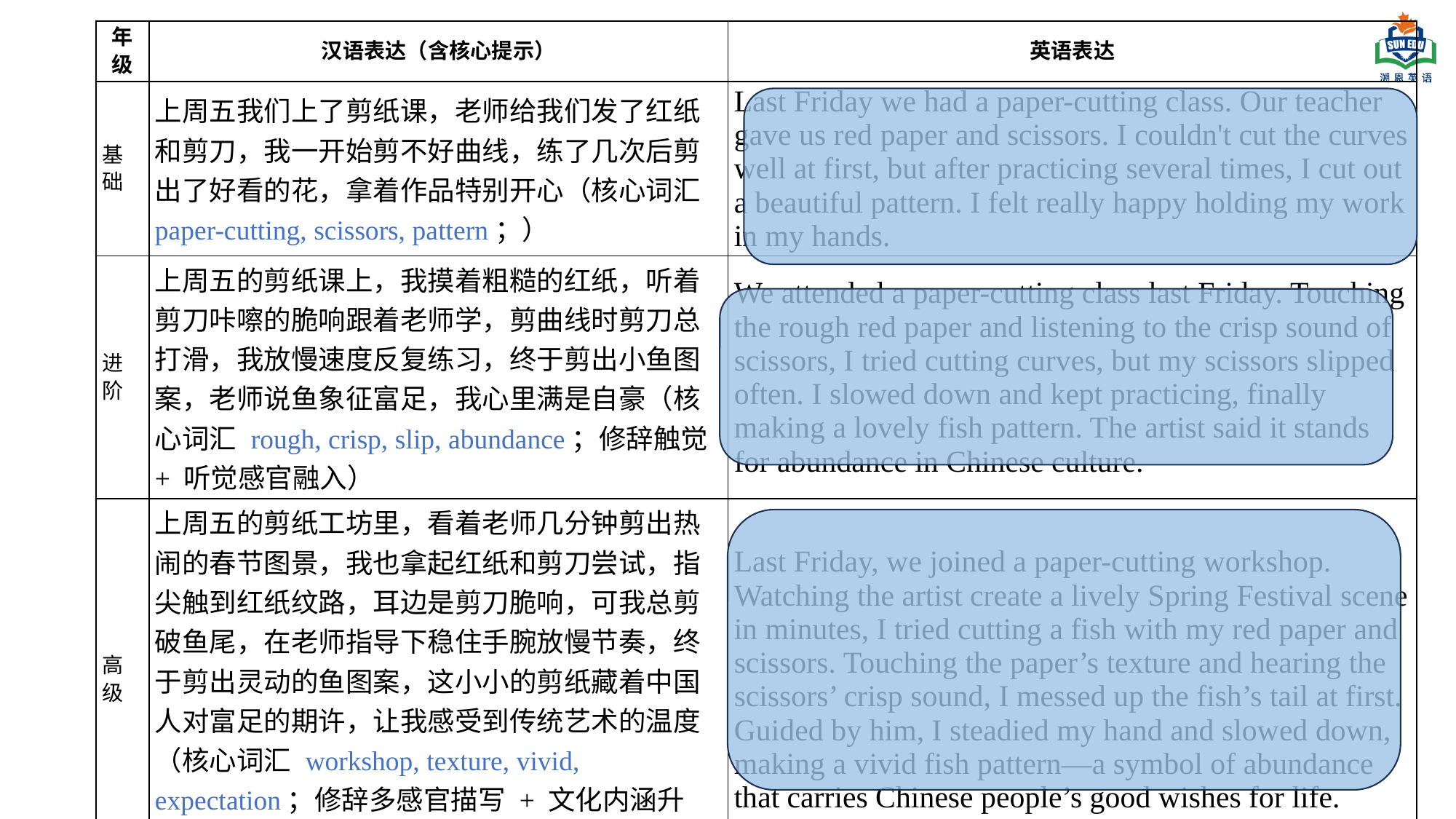

| 年级 | 汉语表达（含核心提示） | 英语表达 |
| --- | --- | --- |
| 基础 | 上周五我们上了剪纸课，老师给我们发了红纸和剪刀，我一开始剪不好曲线，练了几次后剪出了好看的花，拿着作品特别开心（核心词汇 paper-cutting, scissors, pattern；） | Last Friday we had a paper-cutting class. Our teacher gave us red paper and scissors. I couldn't cut the curves well at first, but after practicing several times, I cut out a beautiful pattern. I felt really happy holding my work in my hands. |
| 进阶 | 上周五的剪纸课上，我摸着粗糙的红纸，听着剪刀咔嚓的脆响跟着老师学，剪曲线时剪刀总打滑，我放慢速度反复练习，终于剪出小鱼图案，老师说鱼象征富足，我心里满是自豪（核心词汇 rough, crisp, slip, abundance；修辞触觉 + 听觉感官融入） | We attended a paper-cutting class last Friday. Touching the rough red paper and listening to the crisp sound of scissors, I tried cutting curves, but my scissors slipped often. I slowed down and kept practicing, finally making a lovely fish pattern. The artist said it stands for abundance in Chinese culture. |
| 高级 | 上周五的剪纸工坊里，看着老师几分钟剪出热闹的春节图景，我也拿起红纸和剪刀尝试，指尖触到红纸纹路，耳边是剪刀脆响，可我总剪破鱼尾，在老师指导下稳住手腕放慢节奏，终于剪出灵动的鱼图案，这小小的剪纸藏着中国人对富足的期许，让我感受到传统艺术的温度（核心词汇 workshop, texture, vivid, expectation；修辞多感官描写 + 文化内涵升华） | Last Friday, we joined a paper-cutting workshop. Watching the artist create a lively Spring Festival scene in minutes, I tried cutting a fish with my red paper and scissors. Touching the paper’s texture and hearing the scissors’ crisp sound, I messed up the fish’s tail at first. Guided by him, I steadied my hand and slowed down, making a vivid fish pattern—a symbol of abundance that carries Chinese people’s good wishes for life. |